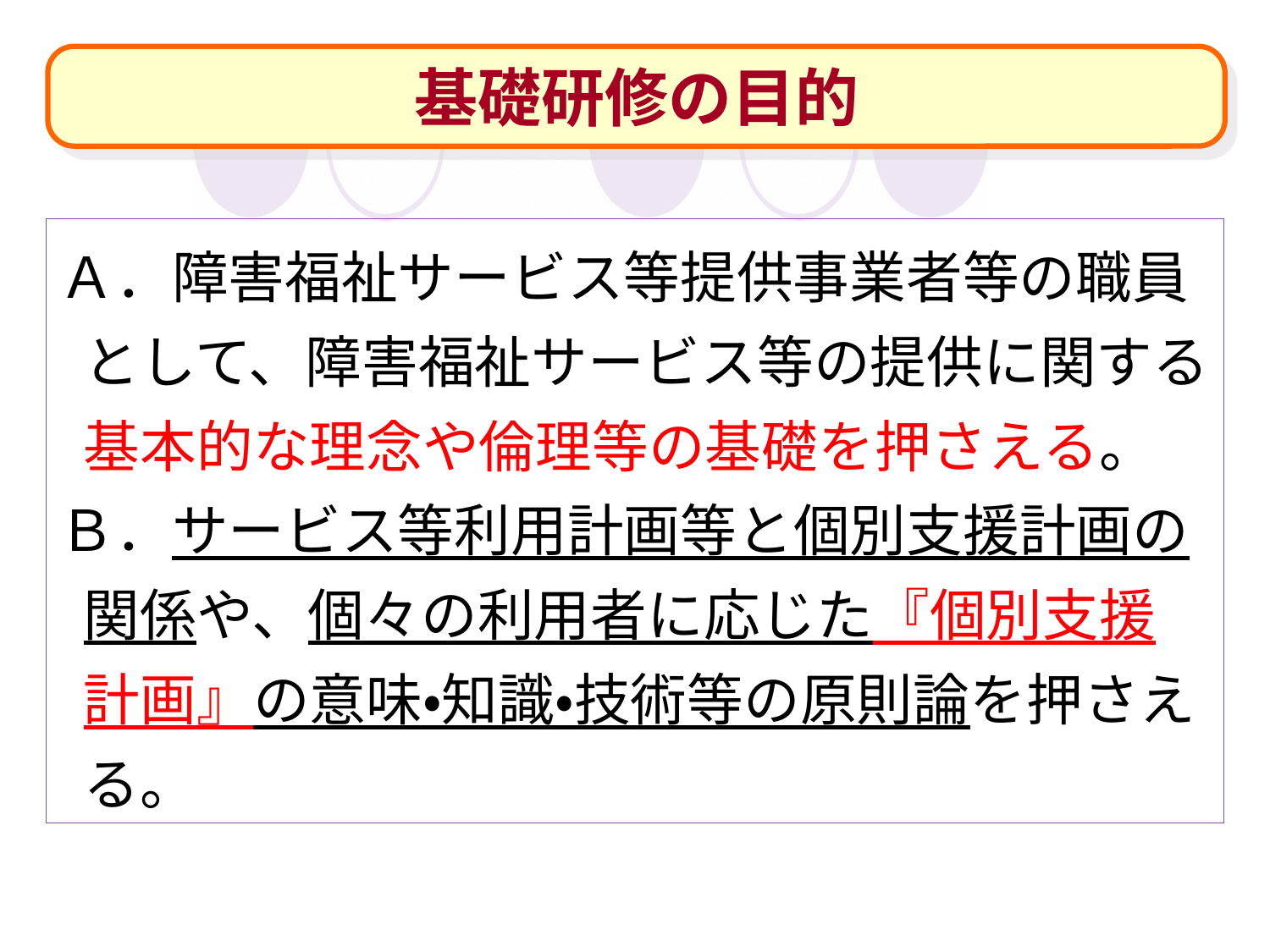

基礎研修の目的
Ａ．障害福祉サービス等提供事業者等の職員として、障害福祉サービス等の提供に関する基本的な理念や倫理等の基礎を押さえる。
Ｂ．サービス等利用計画等と個別支援計画の関係や、個々の利用者に応じた『個別支援計画』の意味・知識・技術等の原則論を押さえる。